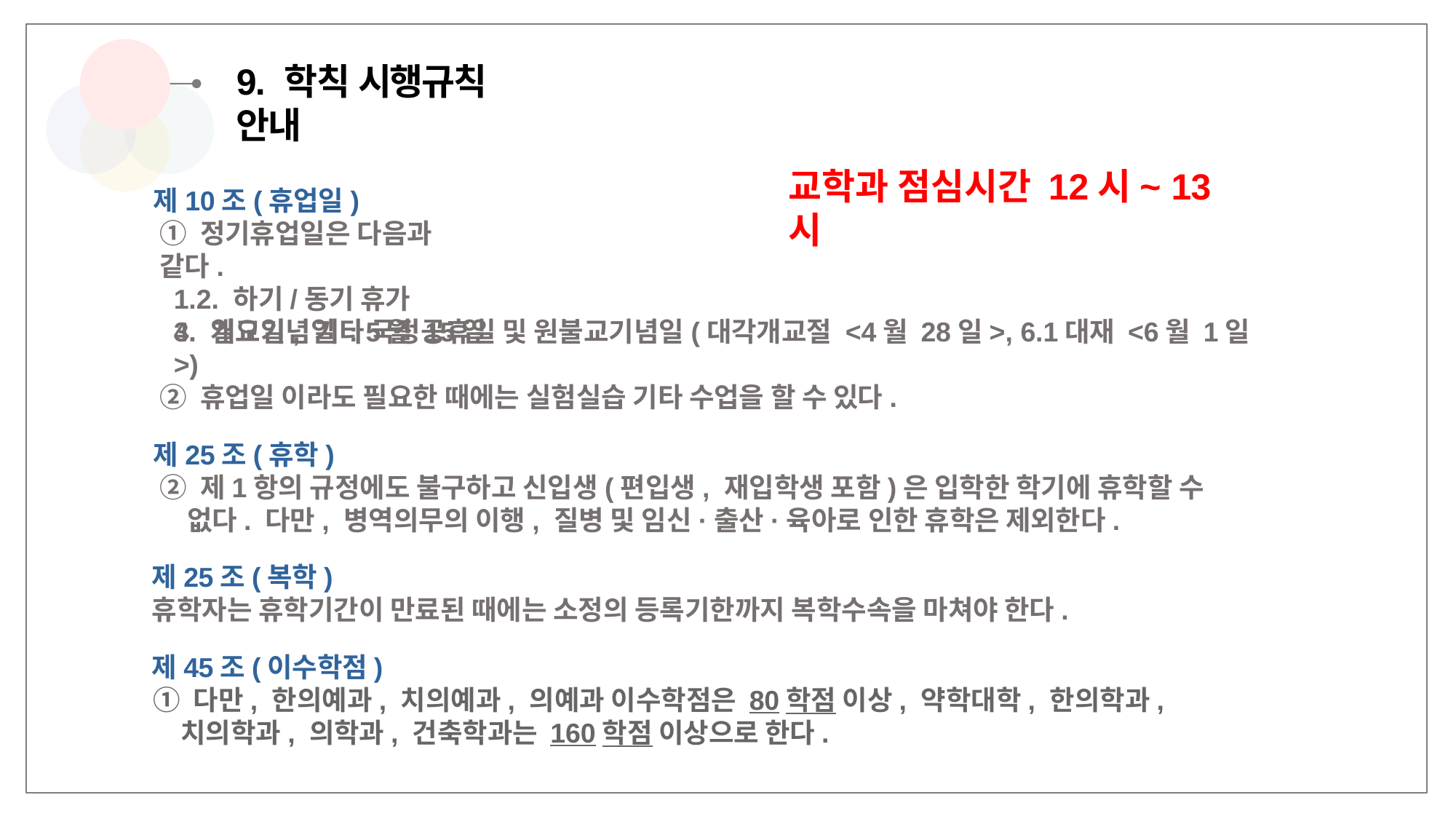

# 9. 학칙 시행규칙 안내
교학과 점심시간 12시~ 13시
제10조(휴업일)
① 정기휴업일은 다음과 같다.
1.2. 하기/동기 휴가
3. 개교기념일 : 5월 15일
4. 일요일, 기타 국정공휴일 및 원불교기념일(대각개교절 <4월 28일>, 6.1대재 <6월 1일>)
② 휴업일 이라도 필요한 때에는 실험실습 기타 수업을 할 수 있다.

제25조(휴학)
② 제1항의 규정에도 불구하고 신입생(편입생, 재입학생 포함)은 입학한 학기에 휴학할 수 없다. 다만, 병역의무의 이행, 질병 및 임신·출산·육아로 인한 휴학은 제외한다.

제25조(복학)
휴학자는 휴학기간이 만료된 때에는 소정의 등록기한까지 복학수속을 마쳐야 한다.

제45조(이수학점)
① 다만, 한의예과, 치의예과, 의예과 이수학점은 80학점 이상, 약학대학, 한의학과, 치의학과, 의학과, 건축학과는 160학점 이상으로 한다.